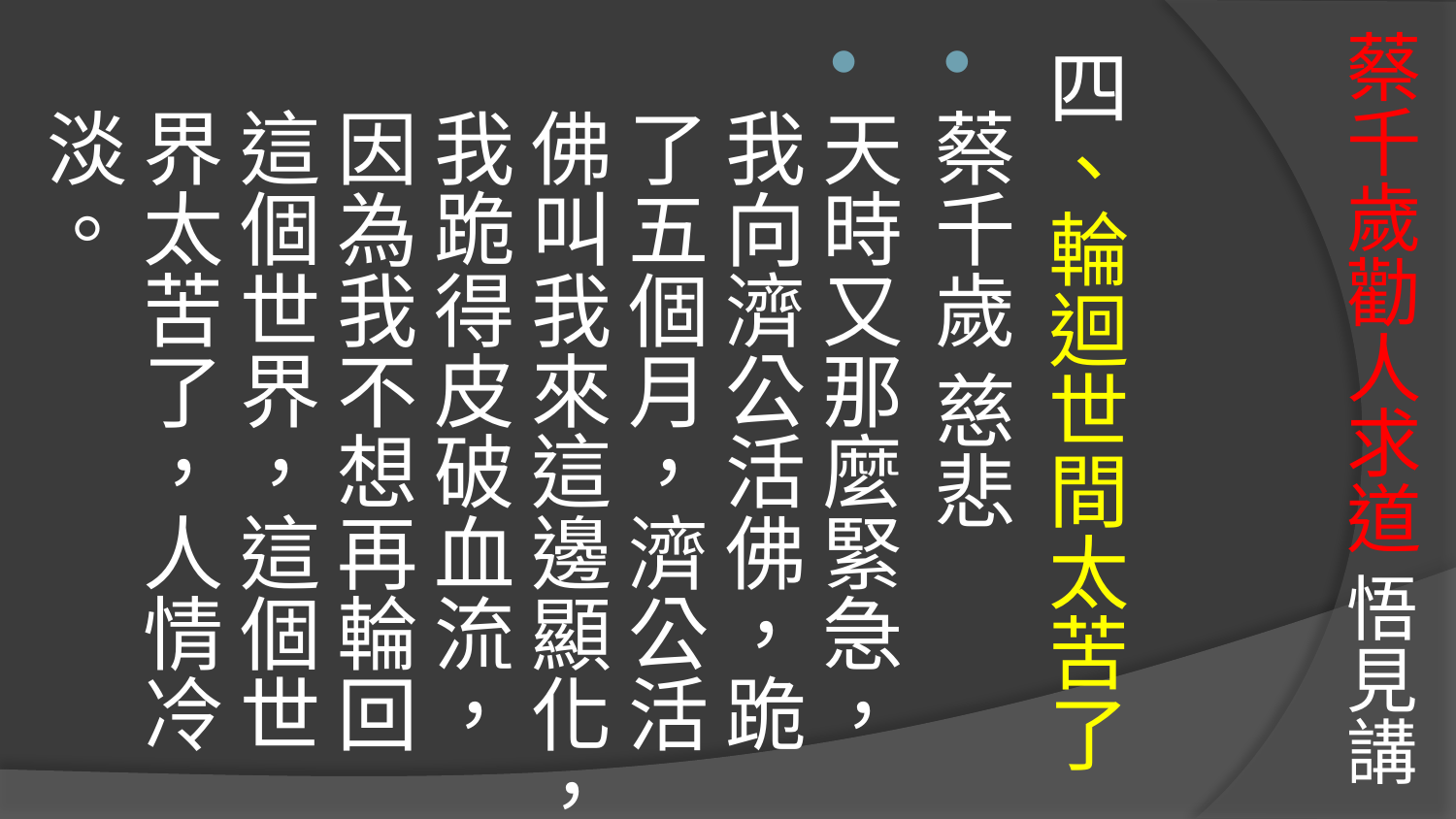

# 蔡千歲勸人求道 悟見講
四、輪迴世間太苦了
蔡千歲 慈悲
天時又那麼緊急，我向濟公活佛，跪了五個月，濟公活佛叫我來這邊顯化，我跪得皮破血流，因為我不想再輪回這個世界，這個世界太苦了，人情冷淡。